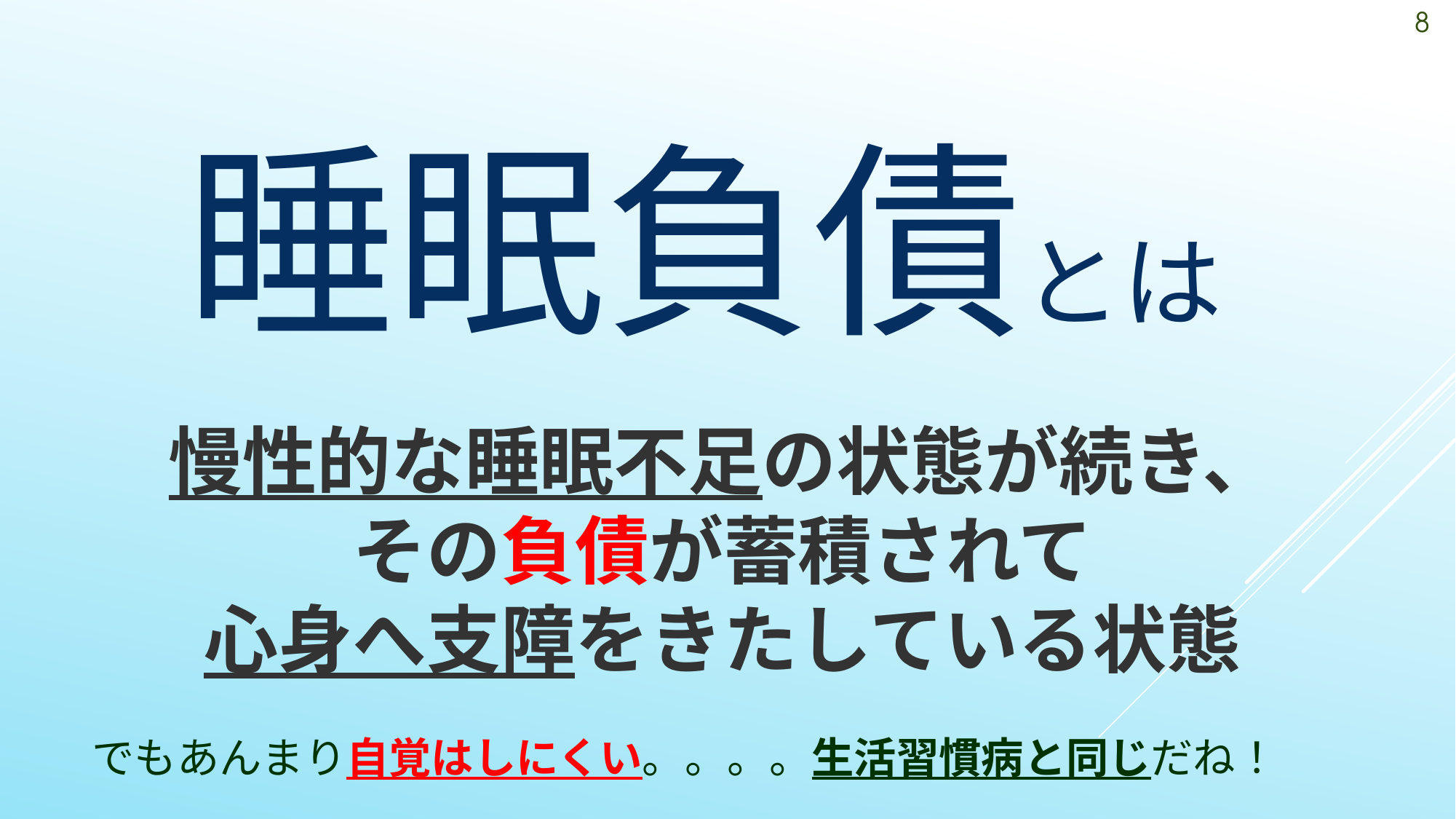

8
睡眠負債とは
# 慢性的な睡眠不足の状態が続き、 その負債が蓄積されて 心身へ支障をきたしている状態
でもあんまり自覚はしにくい。。。。生活習慣病と同じだね！